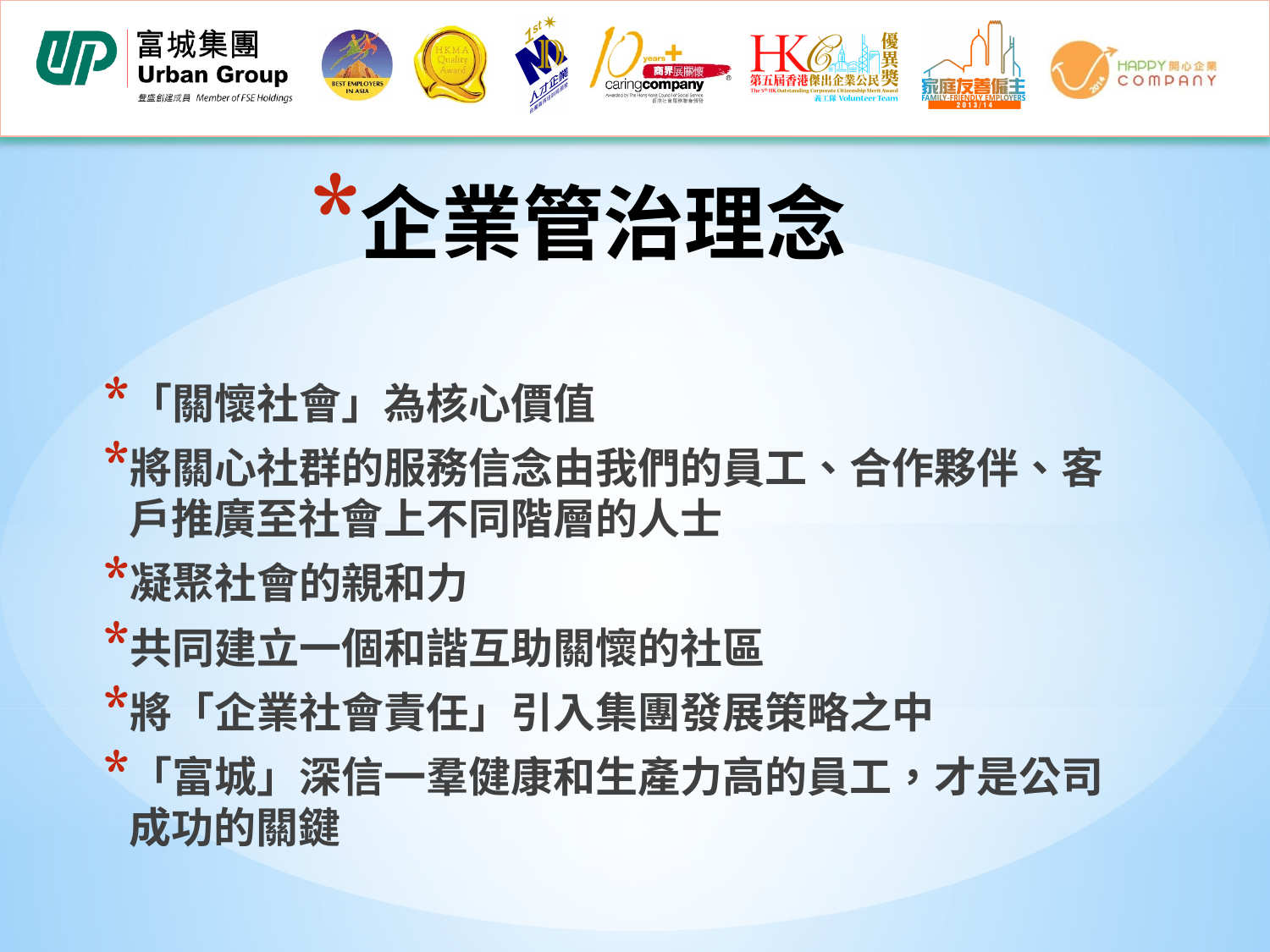

# 企業管治理念

「關懷社會」為核心價值
將關心社群的服務信念由我們的員工、合作夥伴、客戶推廣至社會上不同階層的人士
凝聚社會的親和力
共同建立一個和諧互助關懷的社區
將「企業社會責任」引入集團發展策略之中
「富城」深信一羣健康和生產力高的員工，才是公司成功的關鍵